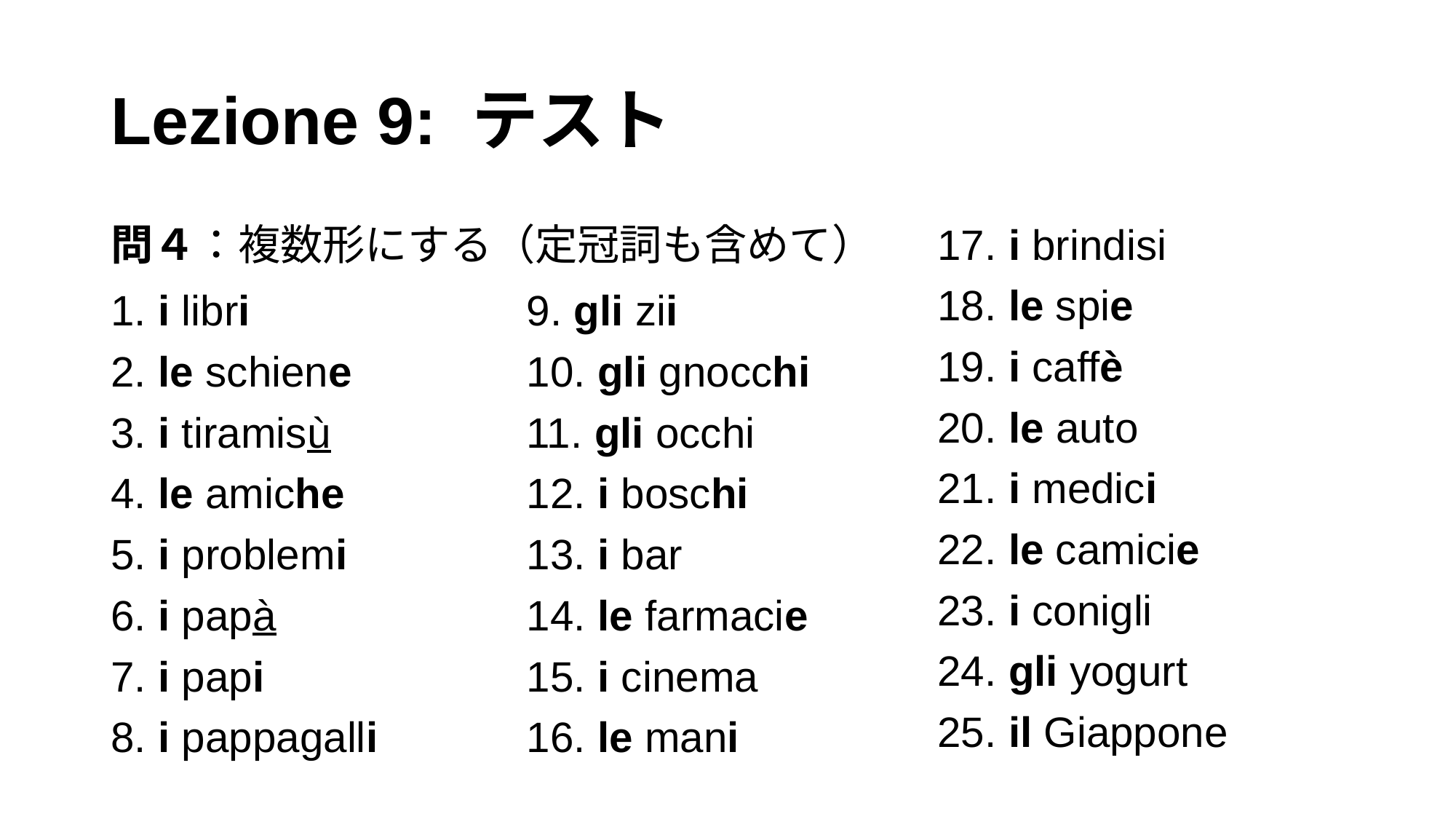

# Lezione 9: テスト
問４：複数形にする（定冠詞も含めて）

1. i libri
2. le schiene
3. i tiramisù
4. le amiche
5. i problemi
6. i papà
7. i papi
8. i pappagalli

9. gli zii
10. gli gnocchi
11. gli occhi
12. i boschi
13. i bar
14. le farmacie
15. i cinema
16. le mani

17. i brindisi
18. le spie
19. i caffè
20. le auto
21. i medici
22. le camicie
23. i conigli
24. gli yogurt
25. il Giappone